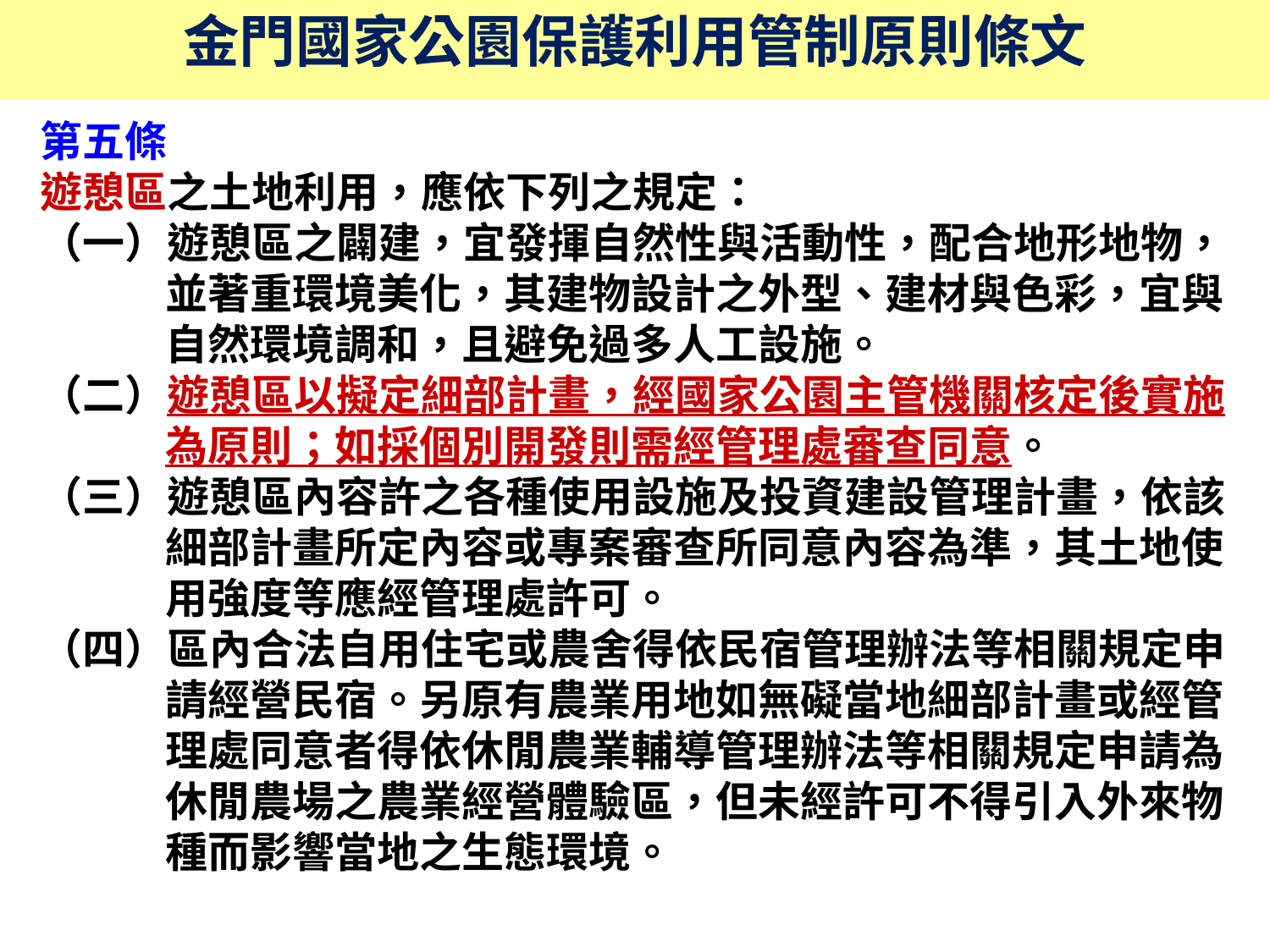

金門國家公園保護利用管制原則條文
第五條
遊憩區之土地利用，應依下列之規定：
（一）遊憩區之闢建，宜發揮自然性與活動性，配合地形地物，並著重環境美化，其建物設計之外型、建材與色彩，宜與自然環境調和，且避免過多人工設施。
（二）遊憩區以擬定細部計畫，經國家公園主管機關核定後實施為原則；如採個別開發則需經管理處審查同意。
（三）遊憩區內容許之各種使用設施及投資建設管理計畫，依該細部計畫所定內容或專案審查所同意內容為準，其土地使用強度等應經管理處許可。
（四）區內合法自用住宅或農舍得依民宿管理辦法等相關規定申請經營民宿。另原有農業用地如無礙當地細部計畫或經管理處同意者得依休閒農業輔導管理辦法等相關規定申請為休閒農場之農業經營體驗區，但未經許可不得引入外來物種而影響當地之生態環境。